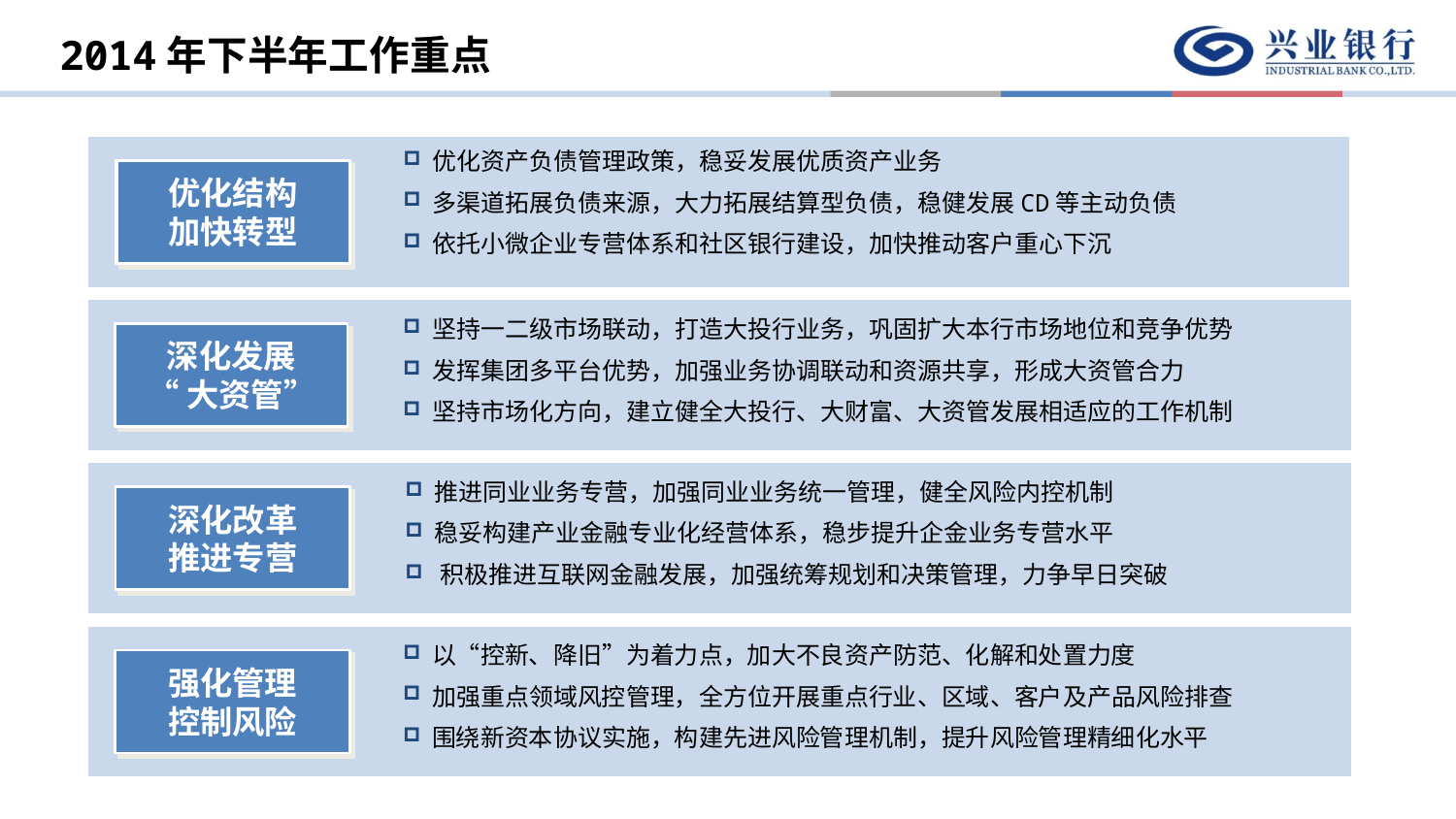

2014年下半年工作重点

优化结构
加快转型
 优化资产负债管理政策，稳妥发展优质资产业务
 多渠道拓展负债来源，大力拓展结算型负债，稳健发展CD等主动负债
 依托小微企业专营体系和社区银行建设，加快推动客户重心下沉

深化发展
“大资管”
 坚持一二级市场联动，打造大投行业务，巩固扩大本行市场地位和竞争优势
 发挥集团多平台优势，加强业务协调联动和资源共享，形成大资管合力
 坚持市场化方向，建立健全大投行、大财富、大资管发展相适应的工作机制
持续打造经营特色

深化改革
推进专营
 推进同业业务专营，加强同业业务统一管理，健全风险内控机制
 稳妥构建产业金融专业化经营体系，稳步提升企金业务专营水平
  积极推进互联网金融发展，加强统筹规划和决策管理，力争早日突破
坚持服务重心下沉

强化管理
控制风险
 以“控新、降旧”为着力点，加大不良资产防范、化解和处置力度
 加强重点领域风控管理，全方位开展重点行业、区域、客户及产品风险排查
 围绕新资本协议实施，构建先进风险管理机制，提升风险管理精细化水平